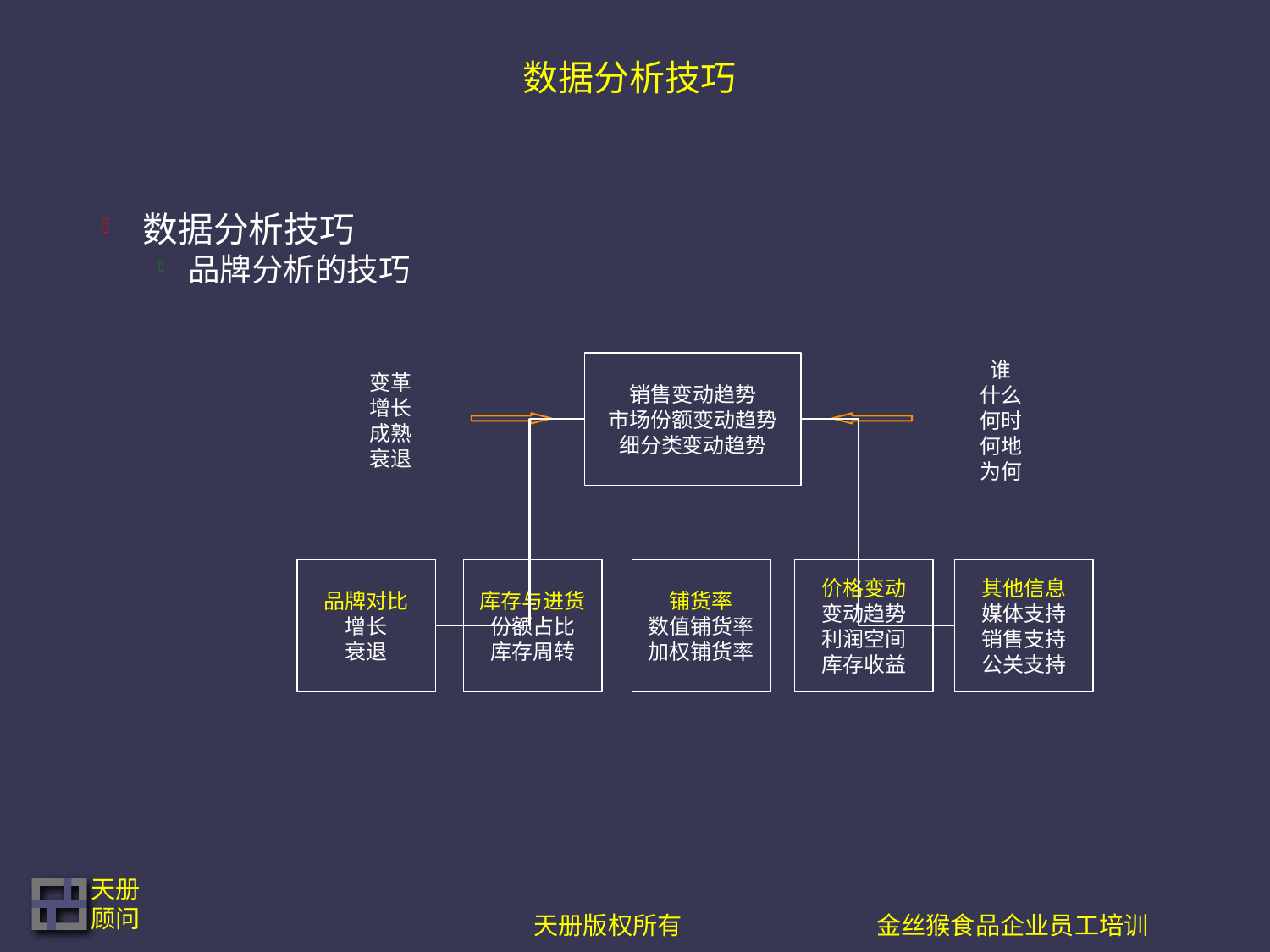

# 数据分析技巧
数据分析技巧
品牌分析的技巧
谁
什么
何时
何地
为何

销售变动趋势
市场份额变动趋势
细分类变动趋势
变革
增长
成熟
衰退

价格变动
变动趋势
利润空间
库存收益

其他信息
媒体支持
销售支持
公关支持

品牌对比
增长
衰退

库存与进货
份额占比
库存周转

铺货率
数值铺货率
加权铺货率
15